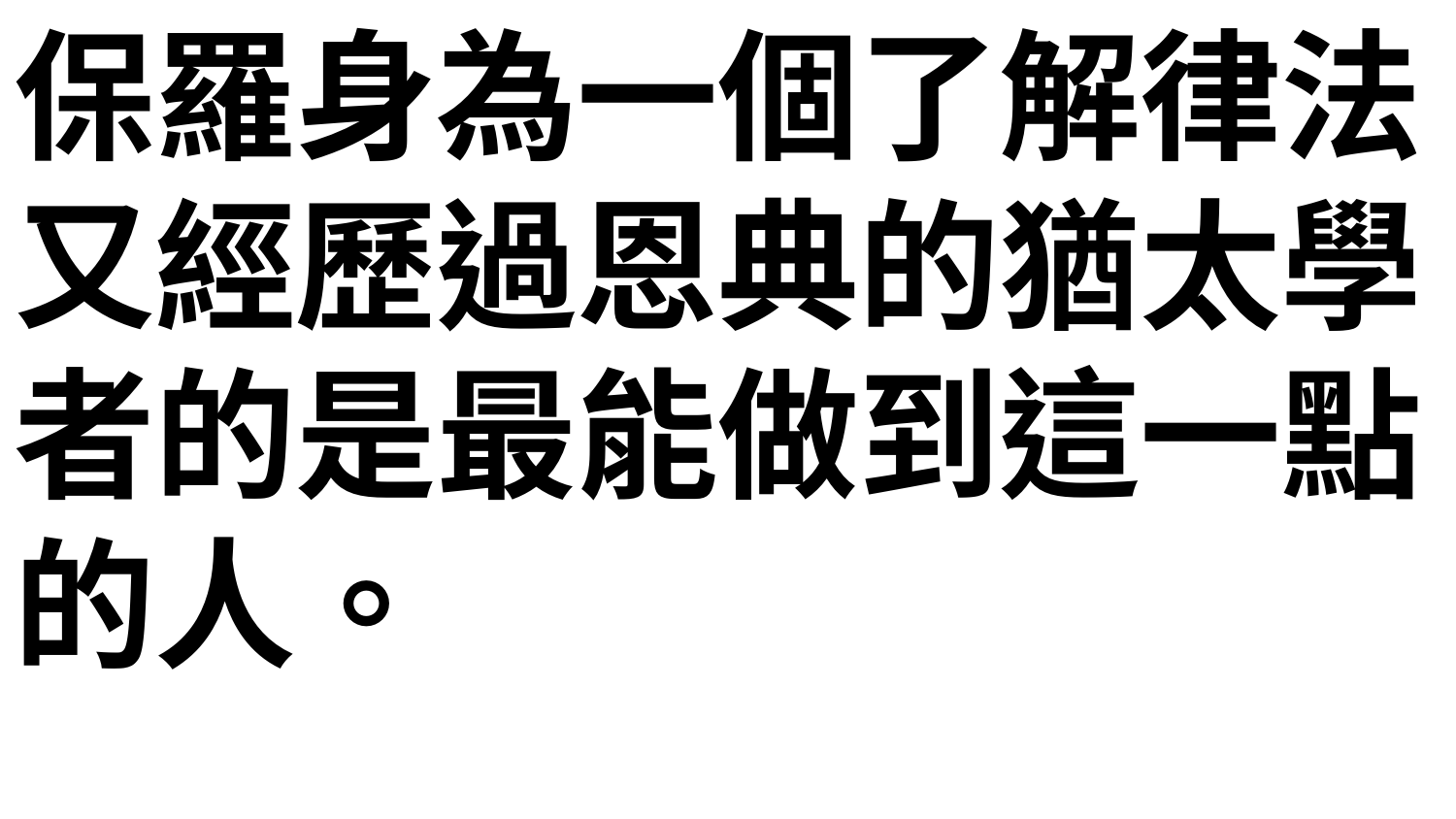

保羅身為一個了解律法又經歷過恩典的猶太學者的是最能做到這一點的人。